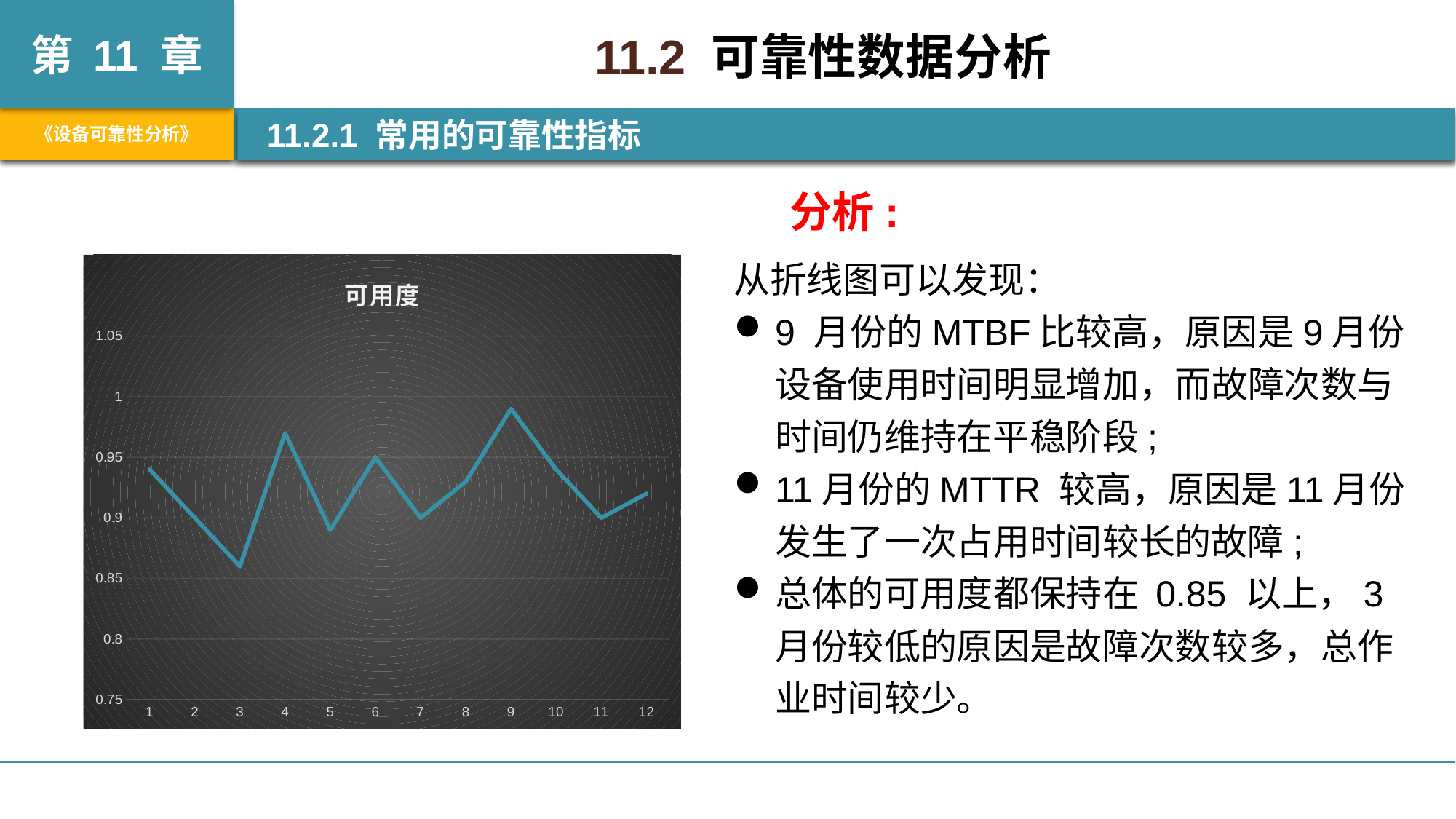

11.2 可靠性数据分析
  11.2.1 常用的可靠性指标
分析:
从折线图可以发现：
9 月份的MTBF比较高，原因是9月份设备使用时间明显增加，而故障次数与时间仍维持在平稳阶段;
11月份的MTTR 较高，原因是11月份发生了一次占用时间较长的故障;
总体的可用度都保持在 0.85 以上，3 月份较低的原因是故障次数较多，总作业时间较少。

### Chart: 可用度

| Category |  |
|---|---|